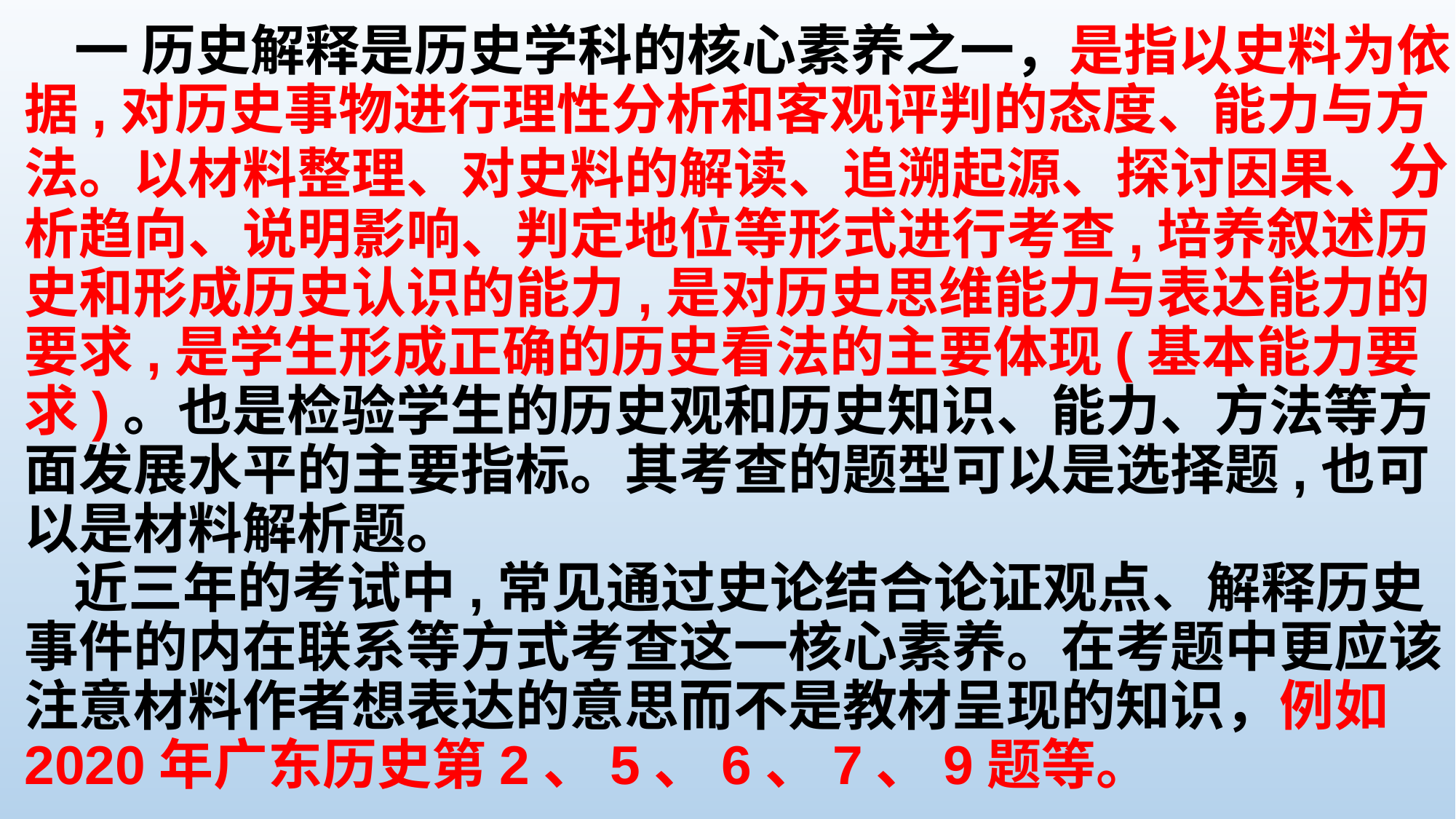

# 一 历史解释是历史学科的核心素养之一，是指以史料为依据,对历史事物进行理性分析和客观评判的态度、能力与方法。以材料整理、对史料的解读、追溯起源、探讨因果、分析趋向、说明影响、判定地位等形式进行考查,培养叙述历史和形成历史认识的能力,是对历史思维能力与表达能力的要求,是学生形成正确的历史看法的主要体现(基本能力要求)。也是检验学生的历史观和历史知识、能力、方法等方面发展水平的主要指标。其考查的题型可以是选择题,也可以是材料解析题。 近三年的考试中,常见通过史论结合论证观点、解释历史事件的内在联系等方式考查这一核心素养。在考题中更应该注意材料作者想表达的意思而不是教材呈现的知识，例如2020年广东历史第2、5、6、7、9题等。